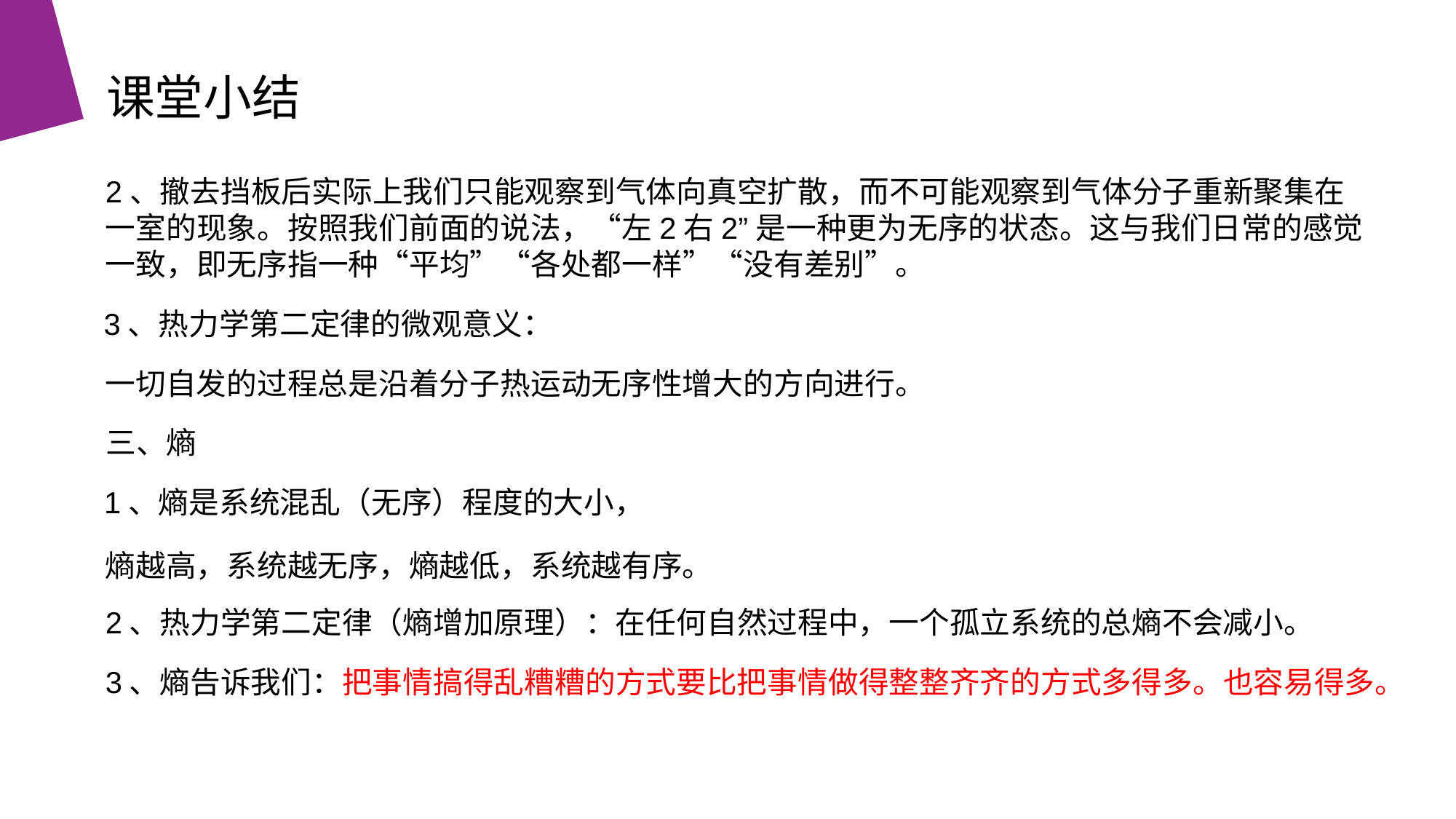

课堂小结
2、撤去挡板后实际上我们只能观察到气体向真空扩散，而不可能观察到气体分子重新聚集在一室的现象。按照我们前面的说法，“左2右2”是一种更为无序的状态。这与我们日常的感觉一致，即无序指一种“平均”“各处都一样”“没有差别”。
3、热力学第二定律的微观意义：
一切自发的过程总是沿着分子热运动无序性增大的方向进行。
三、熵
1、熵是系统混乱（无序）程度的大小，
熵越高，系统越无序，熵越低，系统越有序。
2、热力学第二定律（熵增加原理）：在任何自然过程中，一个孤立系统的总熵不会减小。
3、熵告诉我们：把事情搞得乱糟糟的方式要比把事情做得整整齐齐的方式多得多。也容易得多。
4、从微观的角度看，热力学第二定律是一个统计规律：一个孤立系统总是从小的状态向熵大的状态发展，而熵值较大代表着较为无序，所以自发的宏观过程总是向无序度更大的方向发展。